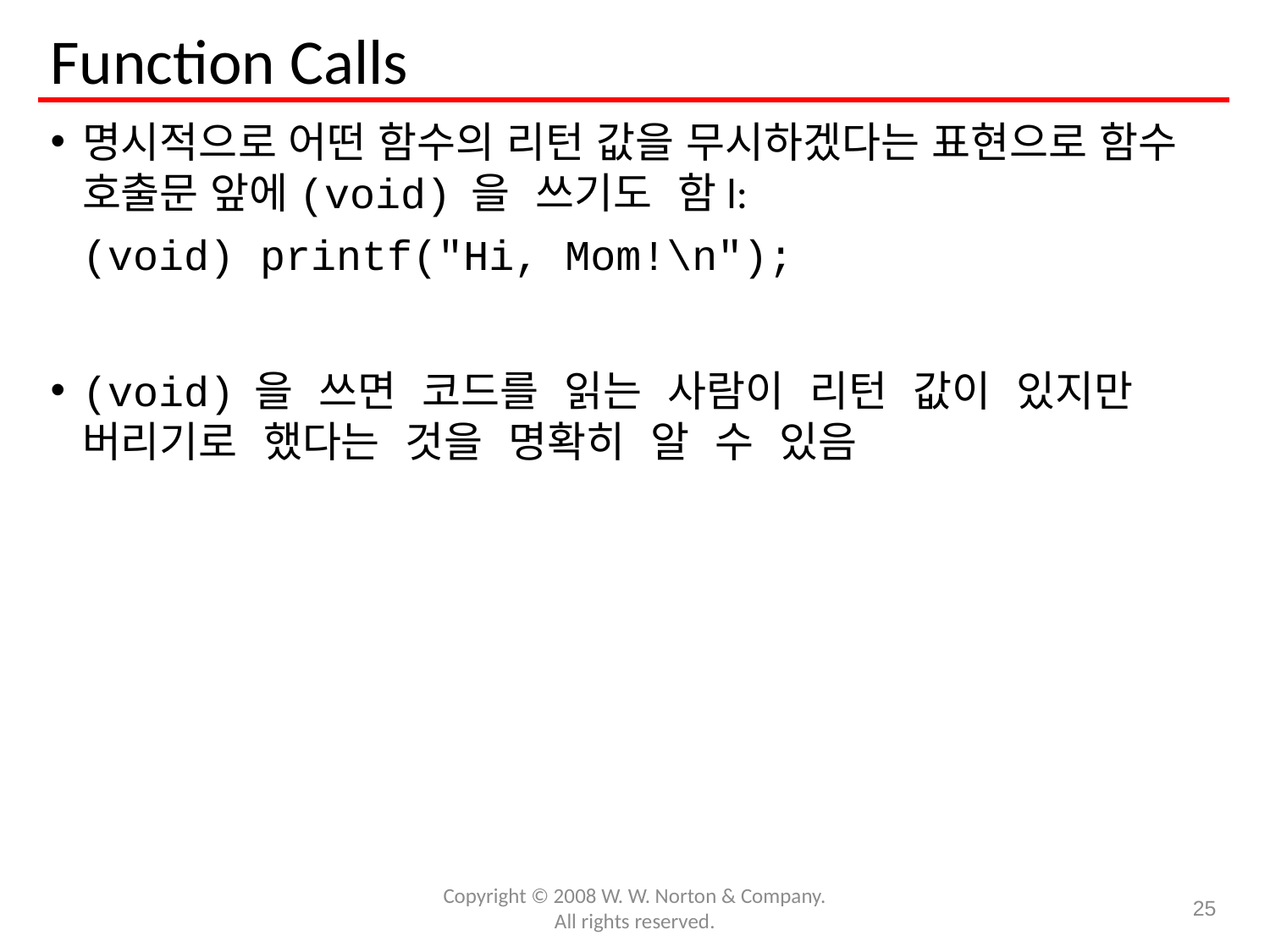

# Function Calls
명시적으로 어떤 함수의 리턴 값을 무시하겠다는 표현으로 함수 호출문 앞에(void) 을 쓰기도 함l:
	(void) printf("Hi, Mom!\n");

(void) 을 쓰면 코드를 읽는 사람이 리턴 값이 있지만 버리기로 했다는 것을 명확히 알 수 있음
Copyright © 2008 W. W. Norton & Company.
All rights reserved.
25